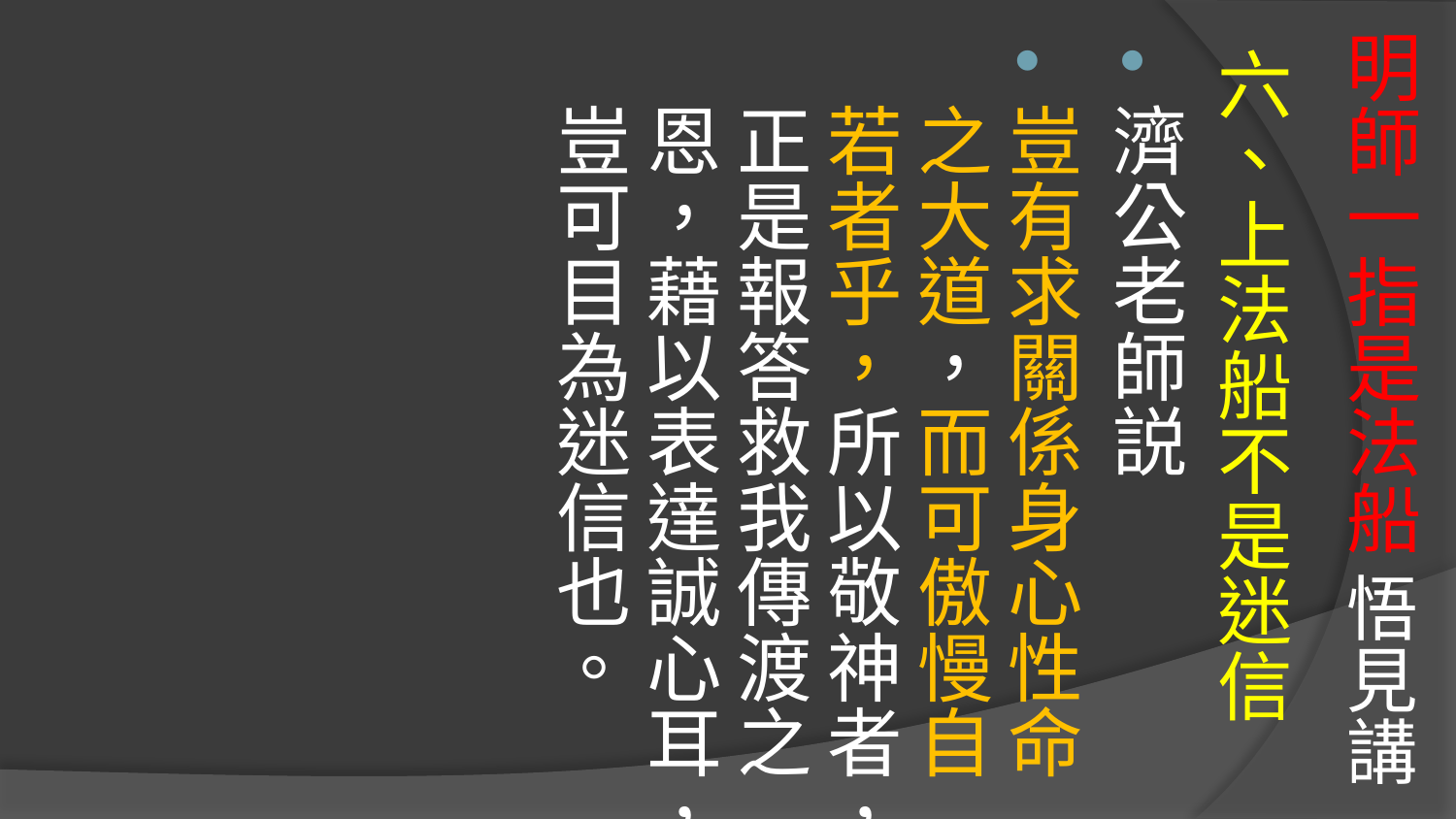

# 明師一指是法船 悟見講
六、上法船不是迷信
濟公老師説
豈有求關係身心性命之大道，而可傲慢自若者乎，所以敬神者，正是報答救我傳渡之恩，藉以表達誠心耳，豈可目為迷信也。